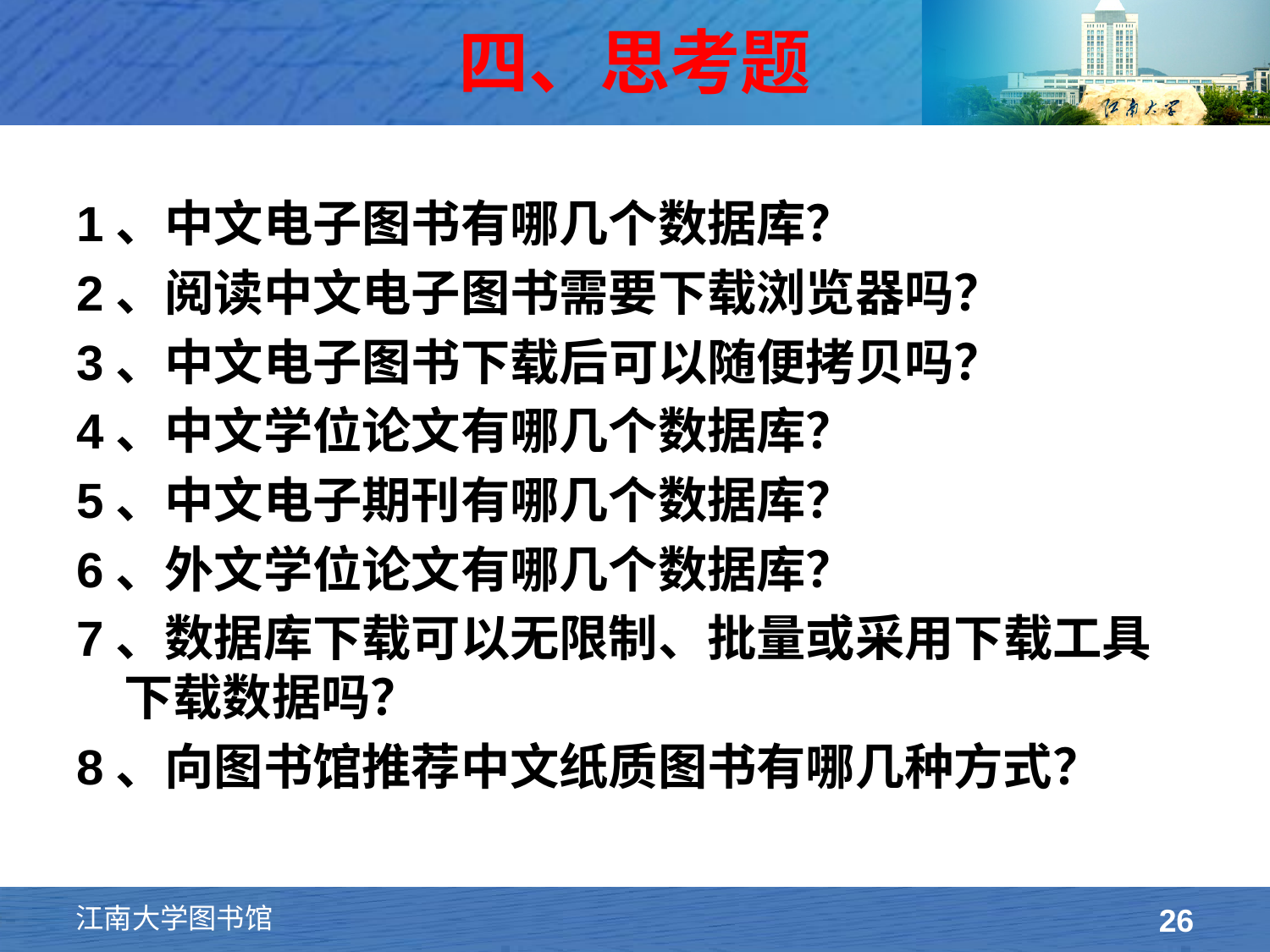

# 四、思考题
1、中文电子图书有哪几个数据库？
2、阅读中文电子图书需要下载浏览器吗？
3、中文电子图书下载后可以随便拷贝吗？
4、中文学位论文有哪几个数据库？
5、中文电子期刊有哪几个数据库？
6、外文学位论文有哪几个数据库？
7、数据库下载可以无限制、批量或采用下载工具下载数据吗？
8、向图书馆推荐中文纸质图书有哪几种方式？